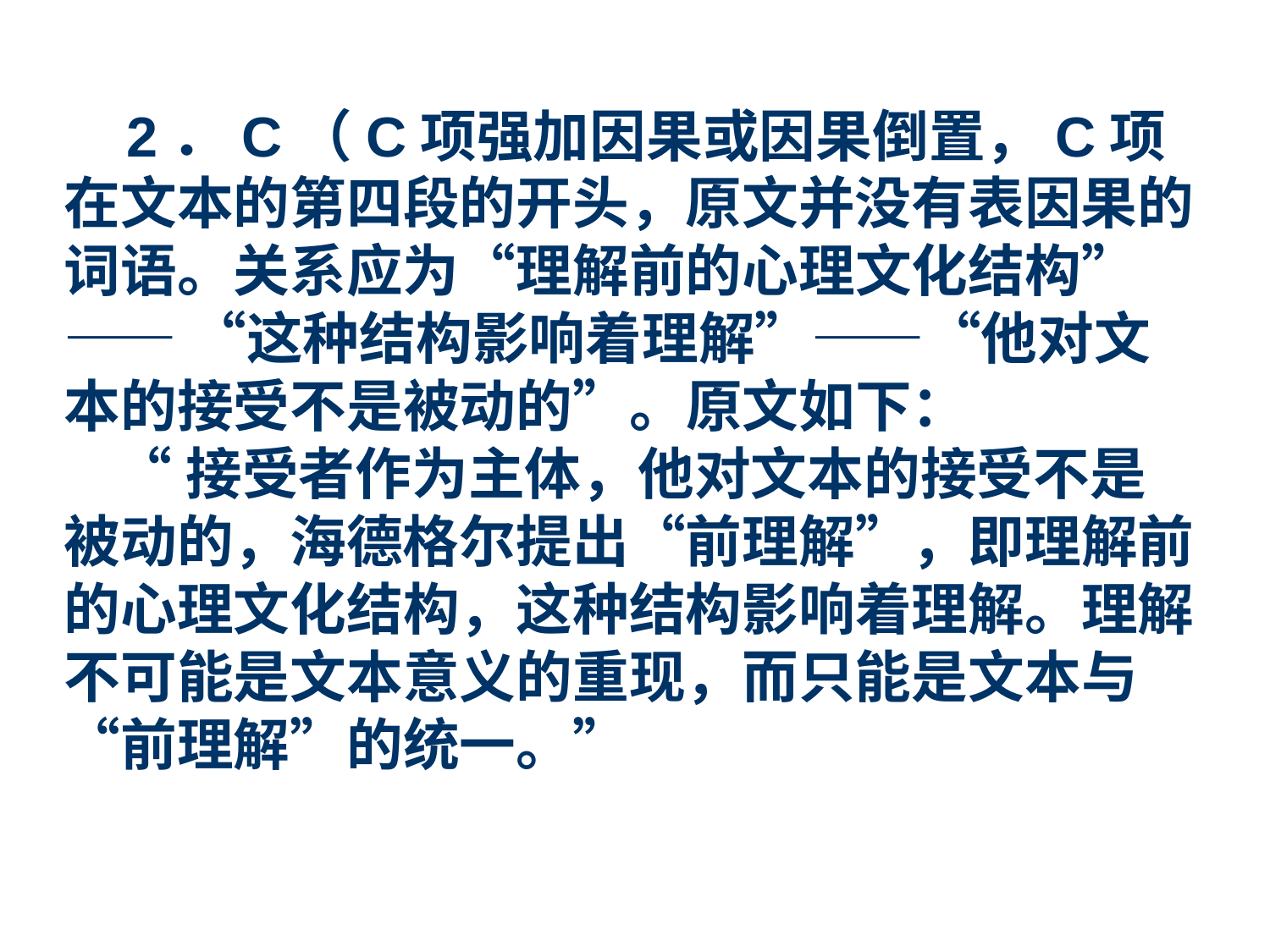

2．C（C项强加因果或因果倒置，C项在文本的第四段的开头，原文并没有表因果的词语。关系应为“理解前的心理文化结构”—— “这种结构影响着理解”——“他对文本的接受不是被动的”。原文如下：
    “接受者作为主体，他对文本的接受不是被动的，海德格尔提出“前理解”，即理解前的心理文化结构，这种结构影响着理解。理解不可能是文本意义的重现，而只能是文本与“前理解”的统一。”